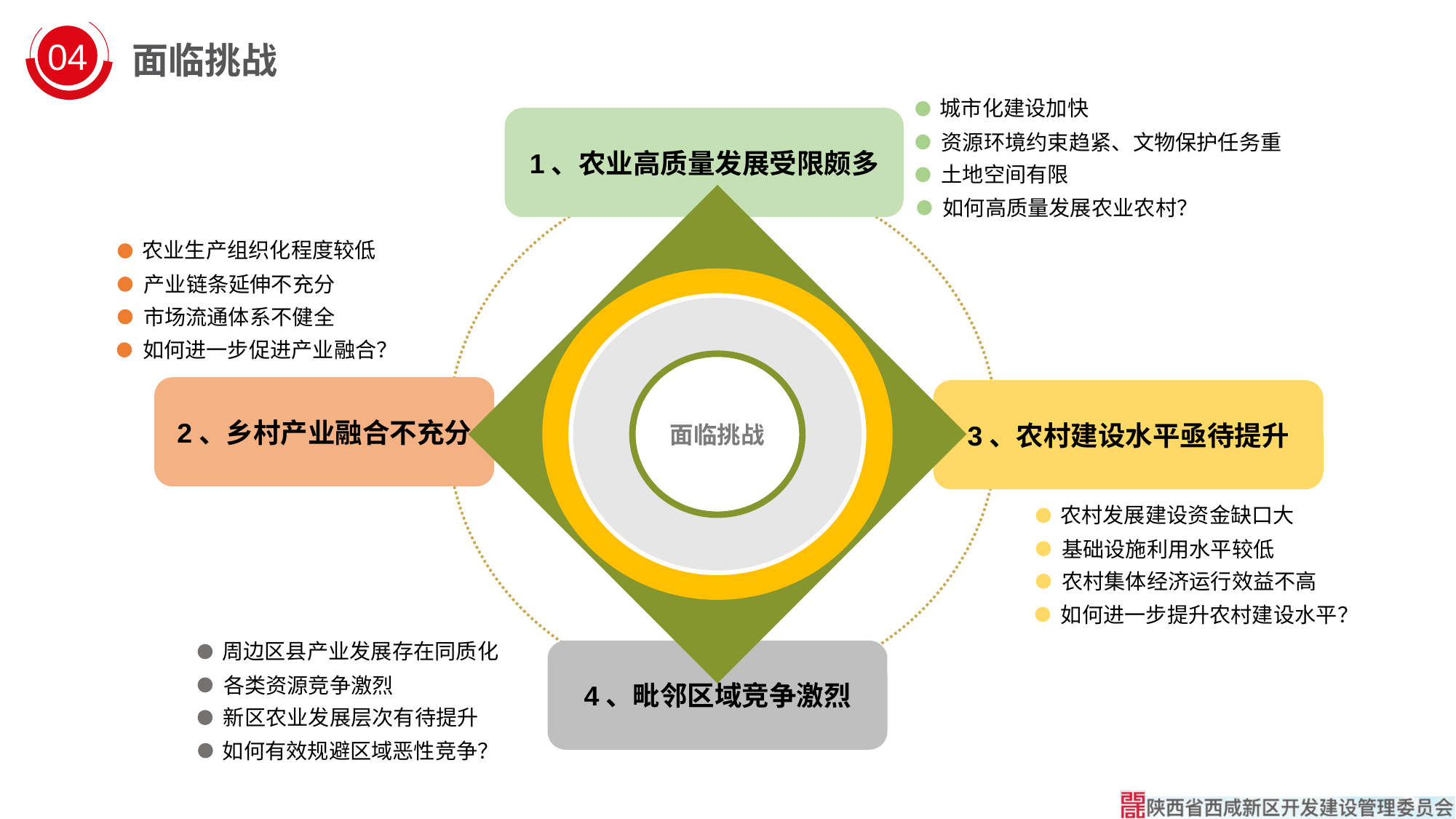

04
面临挑战
城市化建设加快

资源环境约束趋紧、文物保护任务重

土地空间有限

1、农业高质量发展受限颇多

如何高质量发展农业农村？

农业生产组织化程度较低

产业链条延伸不充分

市场流通体系不健全

如何进一步促进产业融合？

面临挑战
2、乡村产业融合不充分
3、农村建设水平亟待提升
农村发展建设资金缺口大

基础设施利用水平较低

农村集体经济运行效益不高

如何进一步提升农村建设水平？

周边区县产业发展存在同质化
4、毗邻区域竞争激烈

各类资源竞争激烈

新区农业发展层次有待提升

如何有效规避区域恶性竞争？